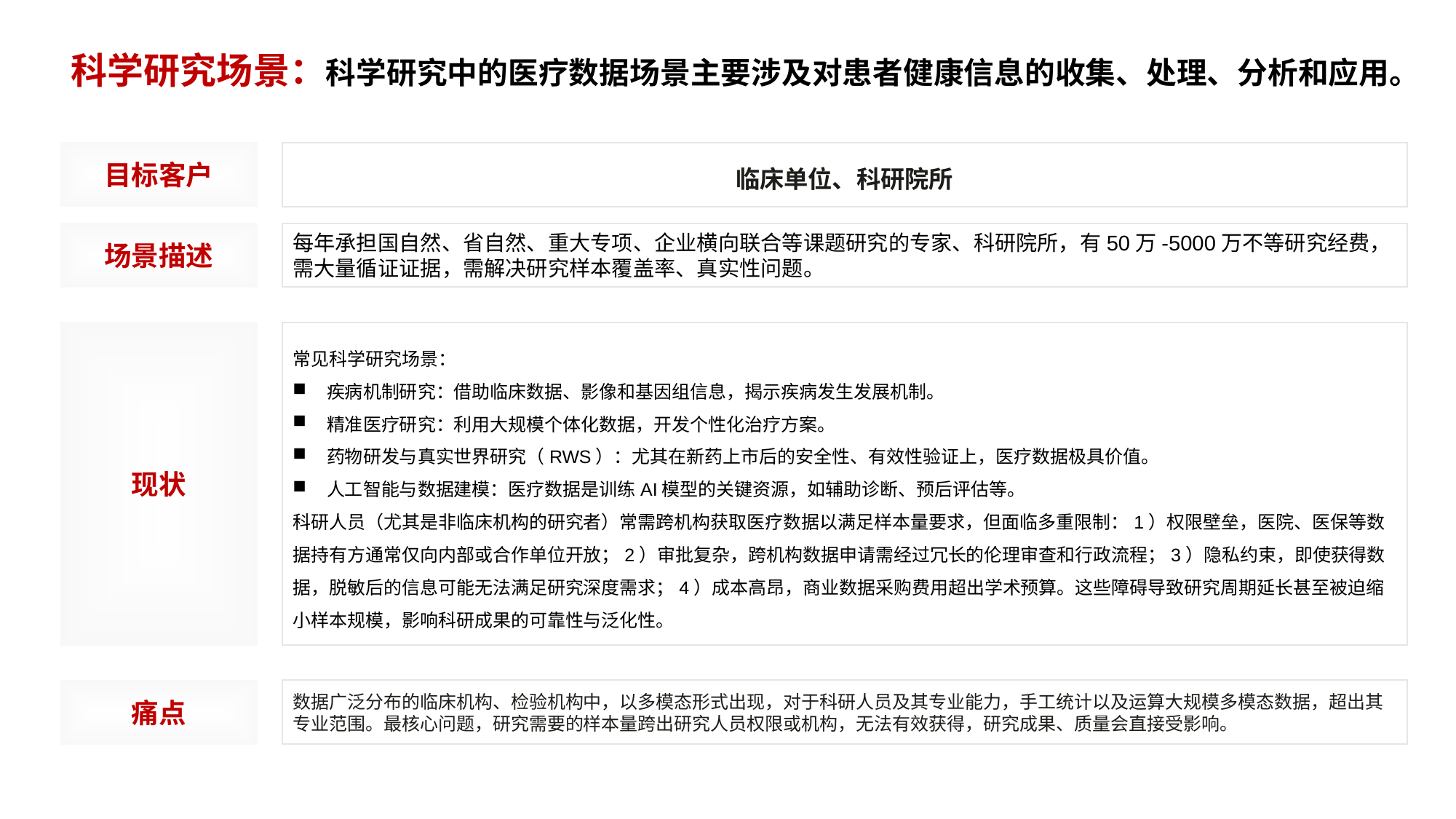

科学研究场景：科学研究中的医疗数据场景主要涉及对患者健康信息的收集、处理、分析和应用。
目标客户
临床单位、科研院所
场景描述
每年承担国自然、省自然、重大专项、企业横向联合等课题研究的专家、科研院所，有50万-5000万不等研究经费，需大量循证证据，需解决研究样本覆盖率、真实性问题。
现状
常见科学研究场景：
疾病机制研究：借助临床数据、影像和基因组信息，揭示疾病发生发展机制。
精准医疗研究：利用大规模个体化数据，开发个性化治疗方案。
药物研发与真实世界研究（RWS）：尤其在新药上市后的安全性、有效性验证上，医疗数据极具价值。
人工智能与数据建模：医疗数据是训练AI模型的关键资源，如辅助诊断、预后评估等。
科研人员（尤其是非临床机构的研究者）常需跨机构获取医疗数据以满足样本量要求，但面临多重限制：1）权限壁垒，医院、医保等数据持有方通常仅向内部或合作单位开放；2）审批复杂，跨机构数据申请需经过冗长的伦理审查和行政流程；3）隐私约束，即使获得数据，脱敏后的信息可能无法满足研究深度需求；4）成本高昂，商业数据采购费用超出学术预算。这些障碍导致研究周期延长甚至被迫缩小样本规模，影响科研成果的可靠性与泛化性。
痛点
数据广泛分布的临床机构、检验机构中，以多模态形式出现，对于科研人员及其专业能力，手工统计以及运算大规模多模态数据，超出其专业范围。最核心问题，研究需要的样本量跨出研究人员权限或机构，无法有效获得，研究成果、质量会直接受影响。